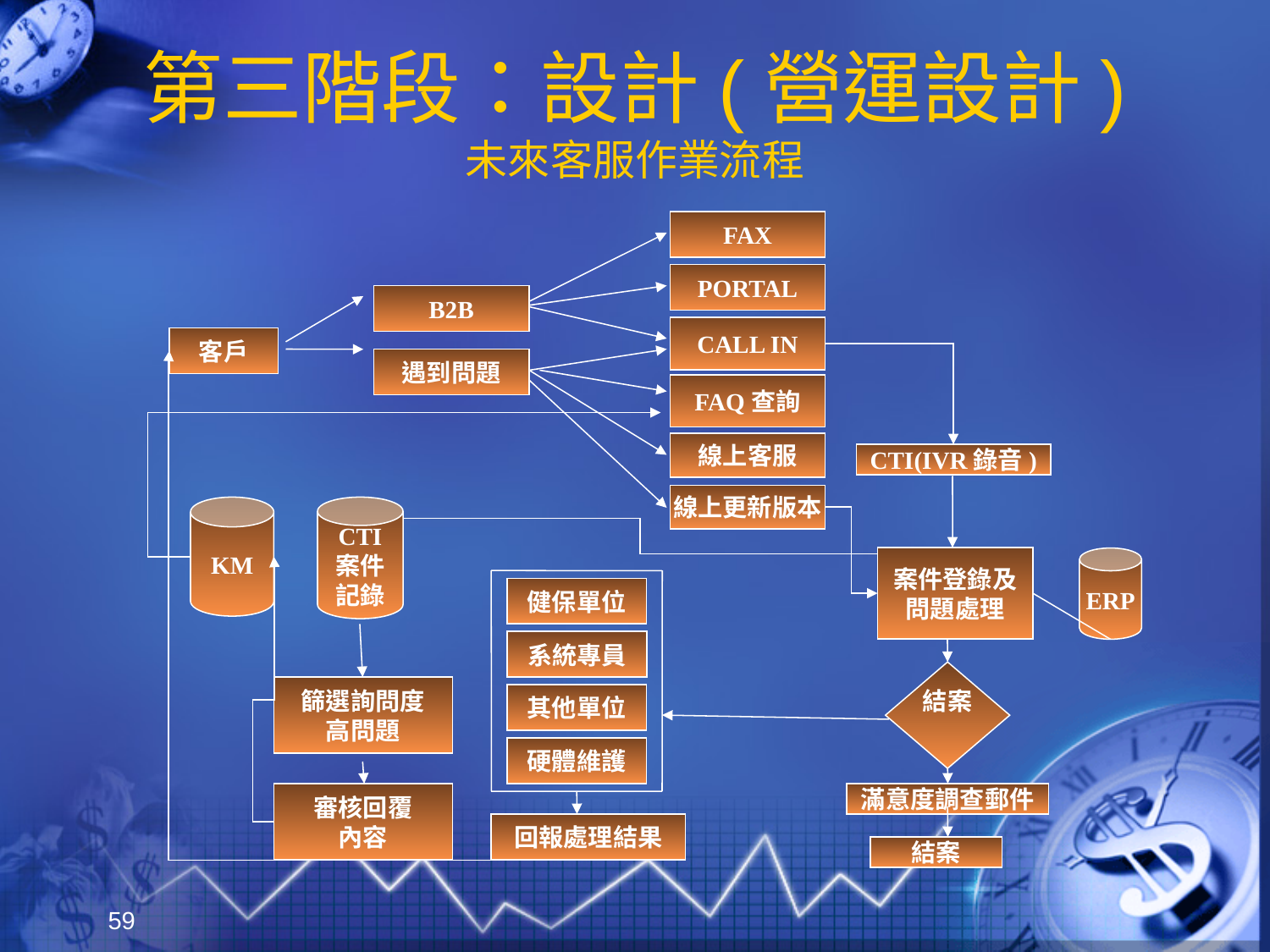

# 第三階段：設計(營運設計) 未來客服作業流程
FAX

PORTAL
B2B

CALL IN
客戶

遇到問題

FAQ查詢
線上客服
CTI(IVR錄音)

線上更新版本
KM
CTI
案件
記錄
案件登錄及
問題處理
ERP

健保單位

系統專員

結案

篩選詢問度
高問題
其他單位

硬體維護

審核回覆
內容
滿意度調查郵件

回報處理結果
結案
59